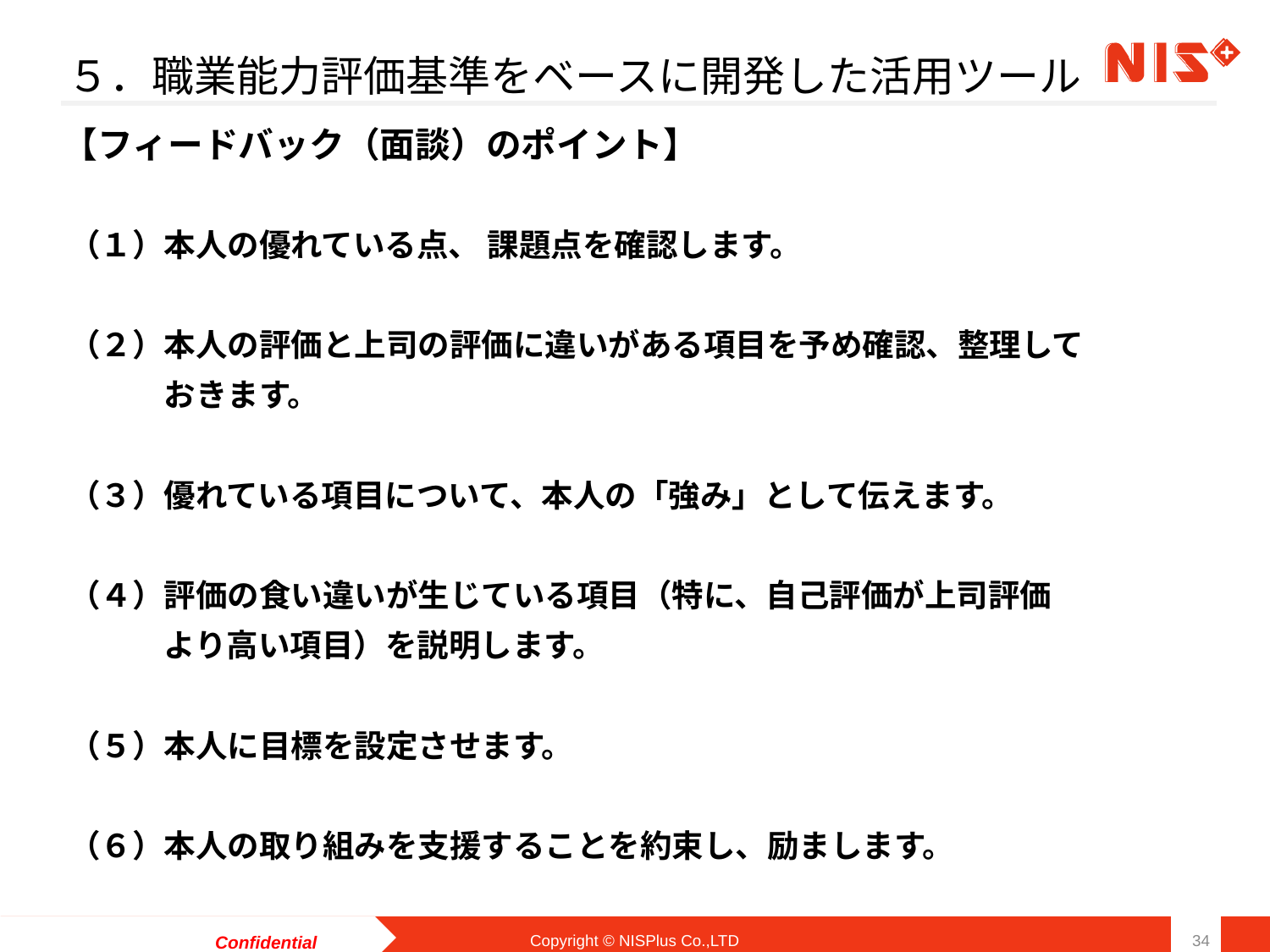

# ５．職業能力評価基準をベースに開発した活用ツール
【フィードバック（面談）のポイント】

（１）本人の優れている点、 課題点を確認します。

（２）本人の評価と上司の評価に違いがある項目を予め確認、整理して
　　　おきます。

（３）優れている項目について、本人の「強み」として伝えます。

（４）評価の食い違いが生じている項目（特に、自己評価が上司評価
　　　より高い項目）を説明します。

（５）本人に目標を設定させます。

（６）本人の取り組みを支援することを約束し、励まします。

Copyright © NISPlus Co.,LTD
34